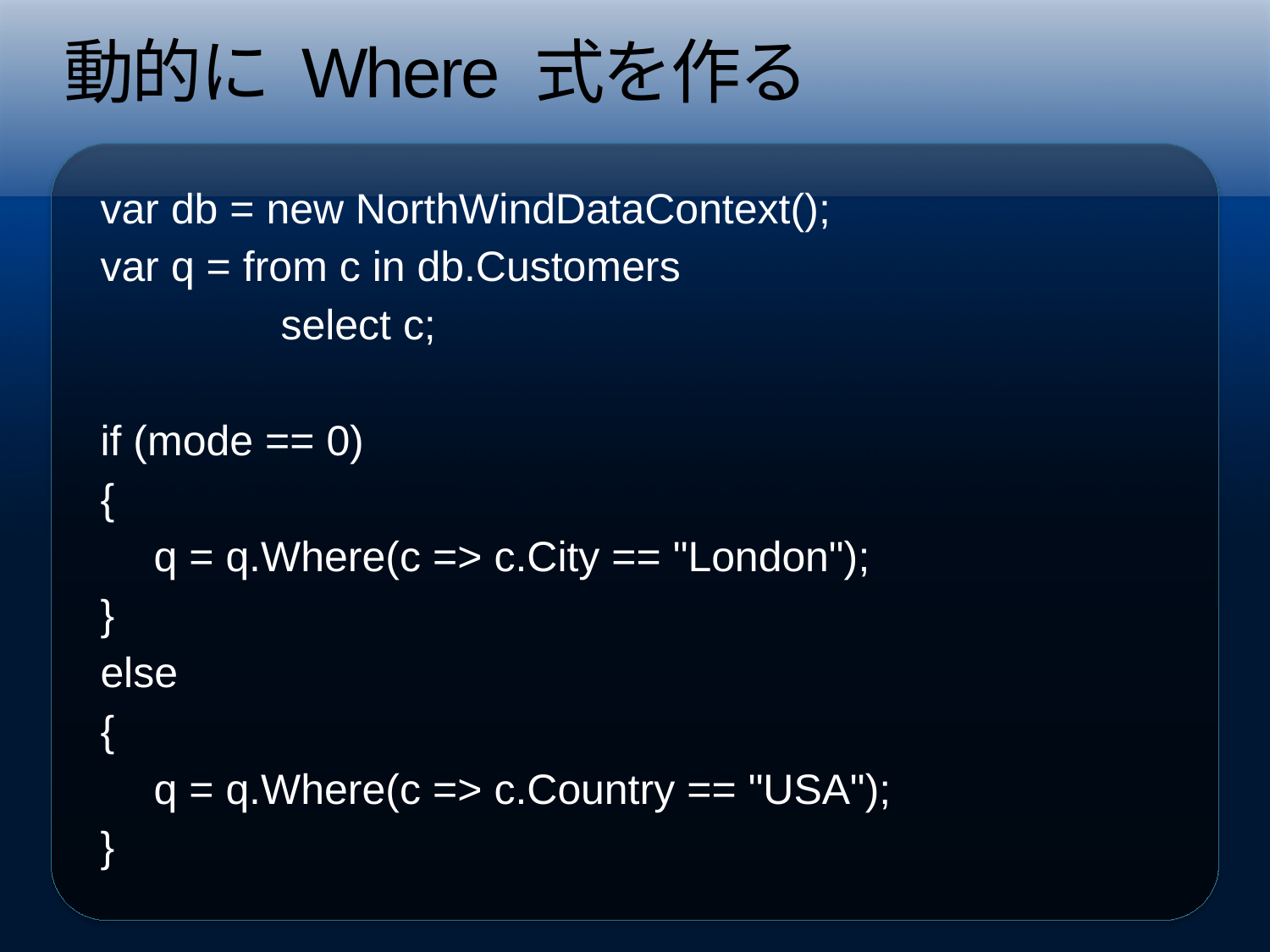

# 動的に Where 式を作る

var db = new NorthWindDataContext();
var q = from c in db.Customers
		select c;

if (mode == 0)
{
	q = q.Where(c => c.City == "London");
}
else
{
	q = q.Where(c => c.Country == "USA");
}